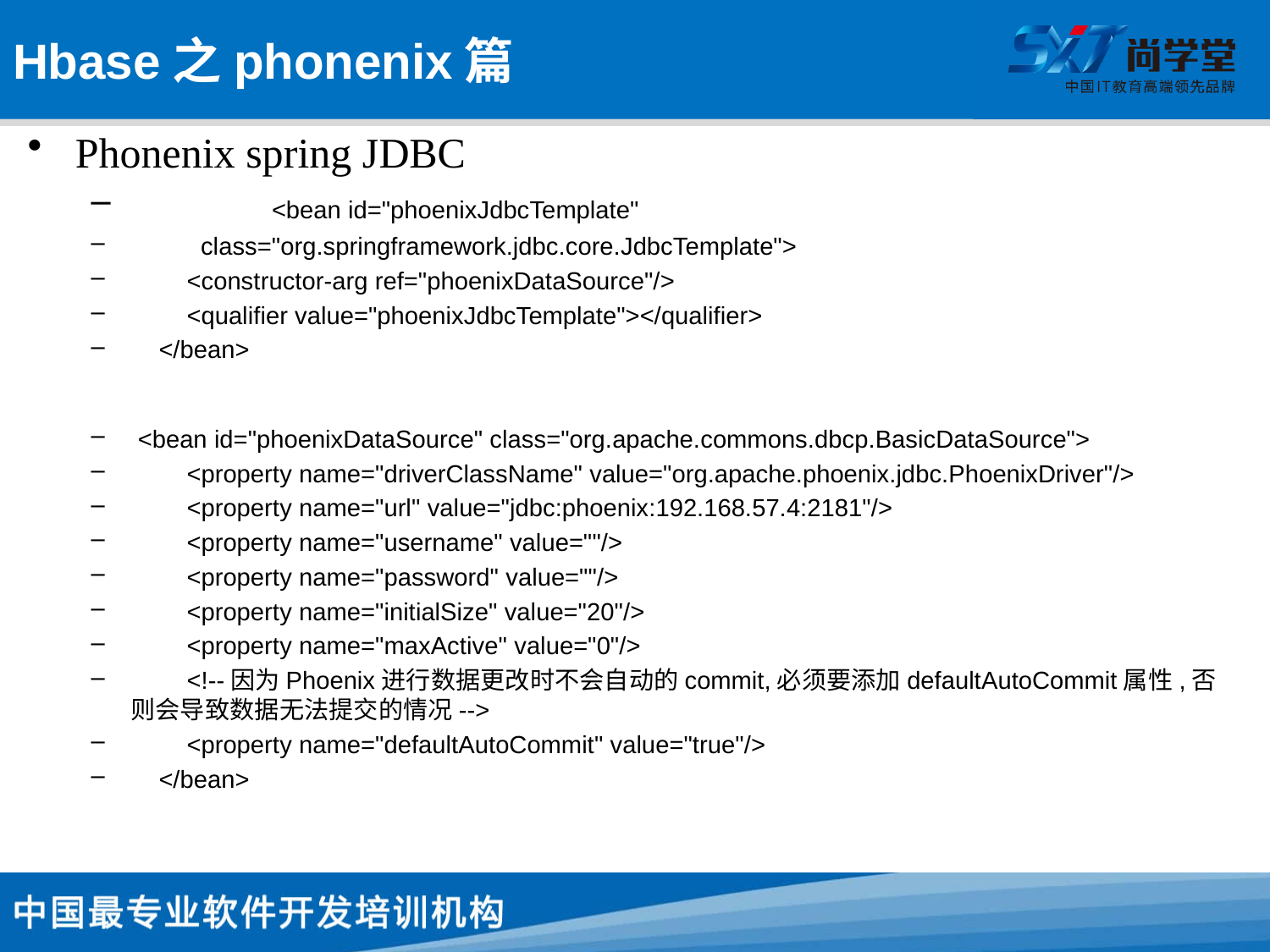

# Hbase之phonenix篇
Phonenix spring JDBC
  	  <bean id="phoenixJdbcTemplate"
          class="org.springframework.jdbc.core.JdbcTemplate">
        <constructor-arg ref="phoenixDataSource"/>
        <qualifier value="phoenixJdbcTemplate"></qualifier>
    </bean>

 <bean id="phoenixDataSource" class="org.apache.commons.dbcp.BasicDataSource">
        <property name="driverClassName" value="org.apache.phoenix.jdbc.PhoenixDriver"/>
        <property name="url" value="jdbc:phoenix:192.168.57.4:2181"/>
        <property name="username" value=""/>
        <property name="password" value=""/>
        <property name="initialSize" value="20"/>
        <property name="maxActive" value="0"/>
        <!--因为Phoenix进行数据更改时不会自动的commit,必须要添加defaultAutoCommit属性,否则会导致数据无法提交的情况-->
        <property name="defaultAutoCommit" value="true"/>
    </bean>